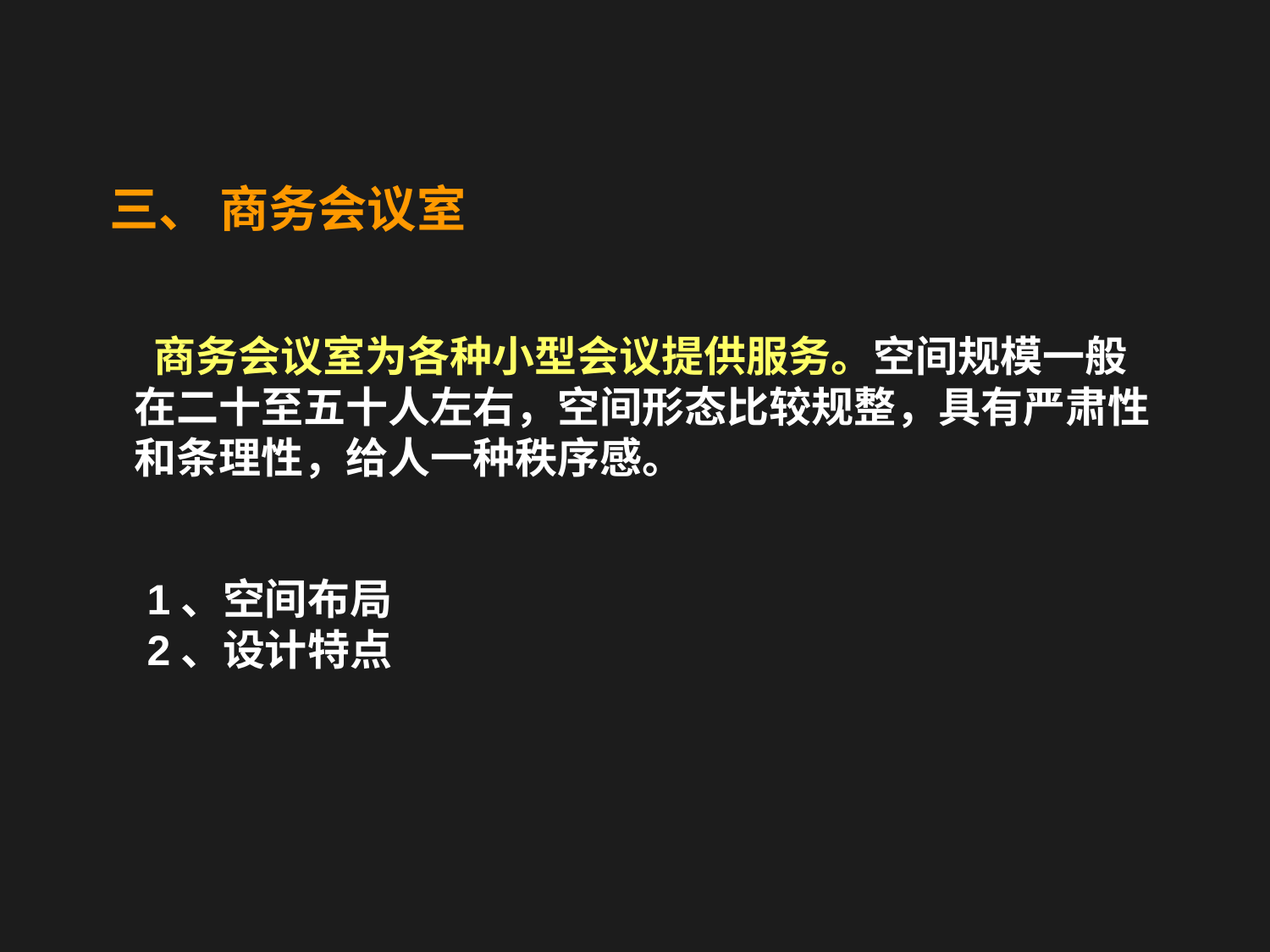

# 三、 商务会议室
      商务会议室为各种小型会议提供服务。空间规模一般在二十至五十人左右，空间形态比较规整，具有严肃性和条理性，给人一种秩序感。
1、空间布局
2、设计特点
215